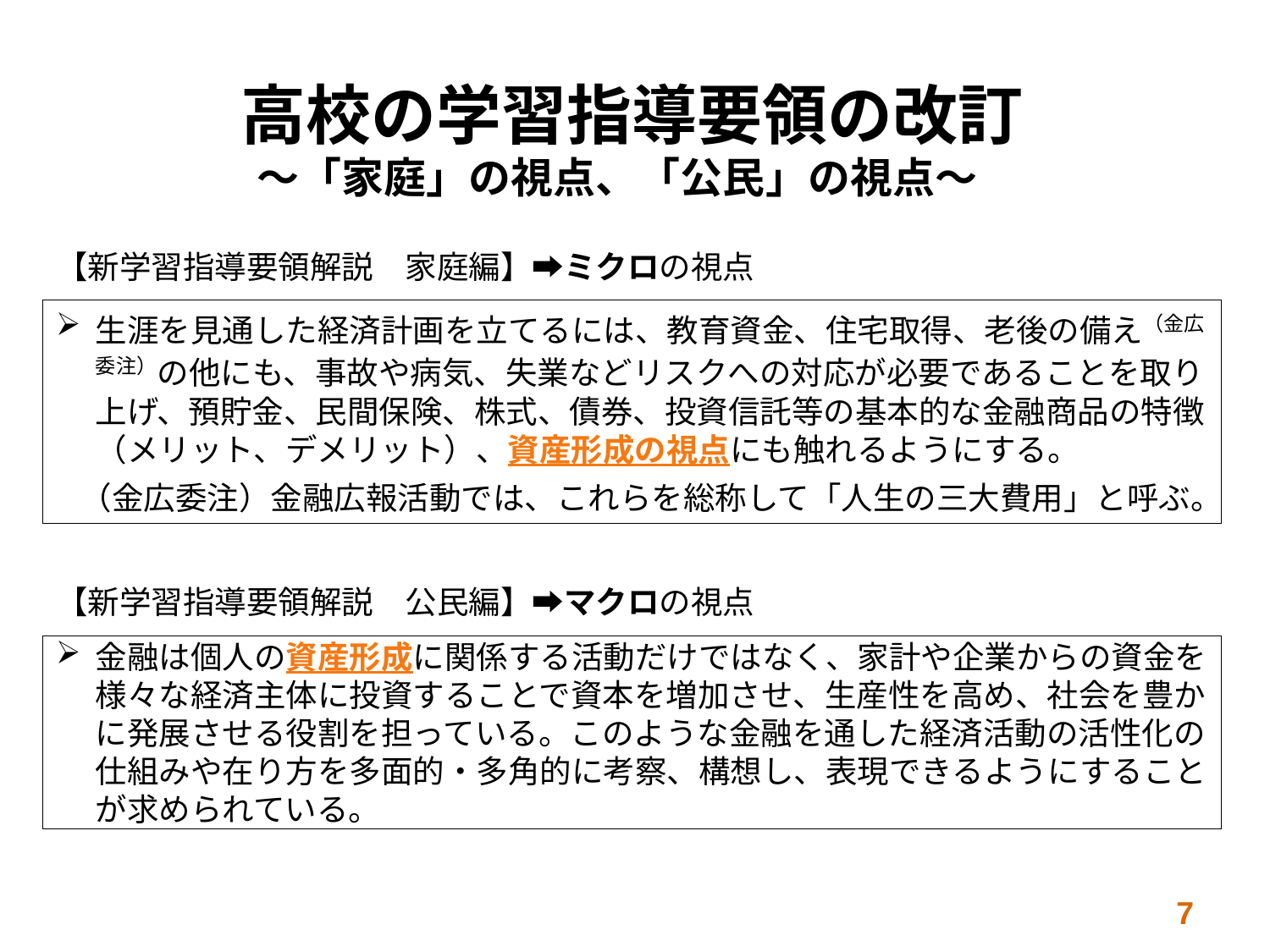

# 高校の学習指導要領の改訂
～「家庭」の視点、「公民」の視点～
【新学習指導要領解説　家庭編】➡ミクロの視点
生涯を見通した経済計画を立てるには、教育資金、住宅取得、老後の備え（金広委注）の他にも、事故や病気、失業などリスクへの対応が必要であることを取り上げ、預貯金、民間保険、株式、債券、投資信託等の基本的な金融商品の特徴（メリット、デメリット）、資産形成の視点にも触れるようにする。
（金広委注）金融広報活動では、これらを総称して「人生の三大費用」と呼ぶ。
【新学習指導要領解説　公民編】➡マクロの視点
金融は個人の資産形成に関係する活動だけではなく、家計や企業からの資金を様々な経済主体に投資することで資本を増加させ、生産性を高め、社会を豊かに発展させる役割を担っている。このような金融を通した経済活動の活性化の仕組みや在り方を多面的・多角的に考察、構想し、表現できるようにすることが求められている。
7